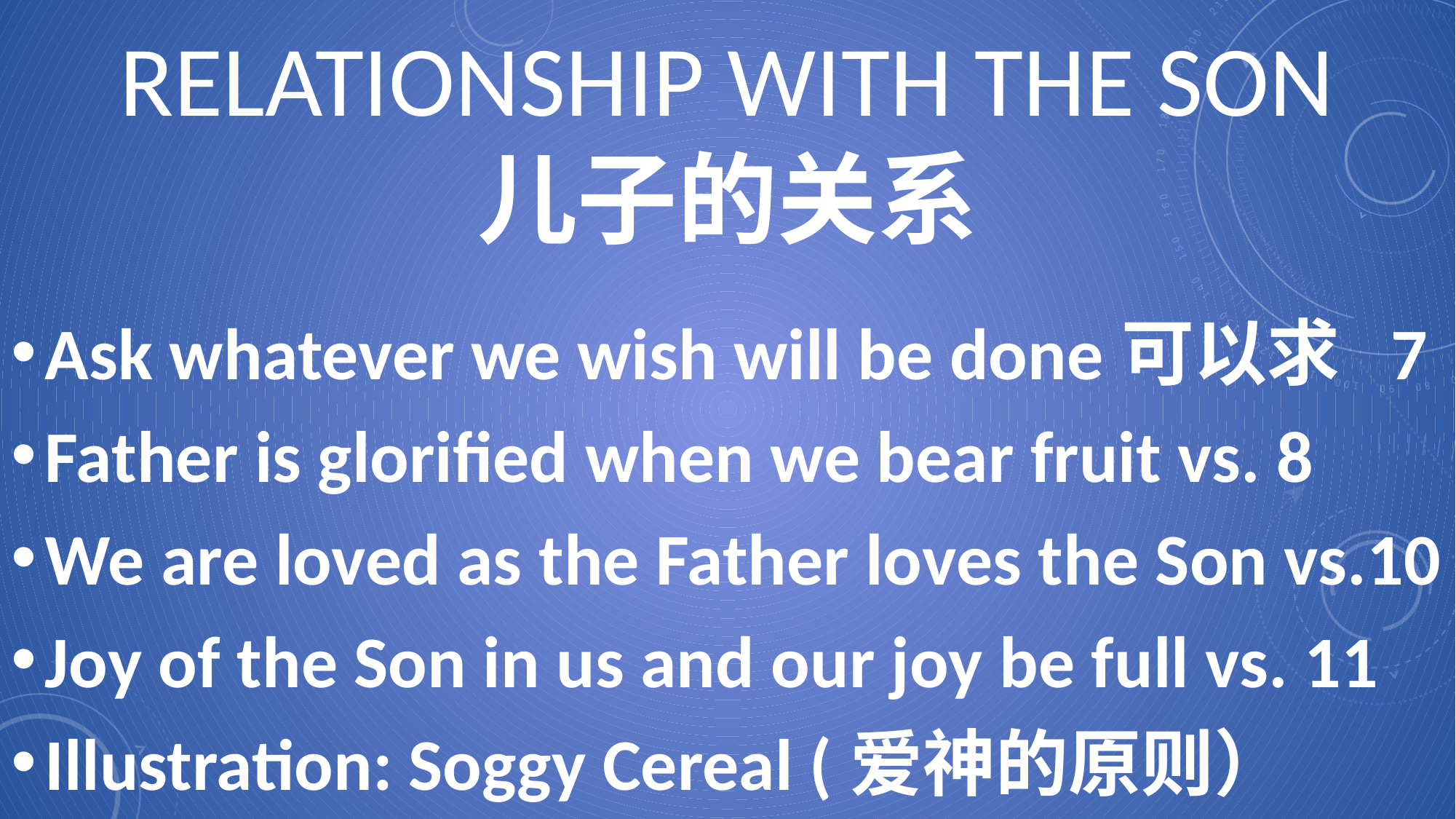

# RELATIONSHIP WITH THE SON 儿子的关系
Ask whatever we wish will be done可以求  7
Father is glorified when we bear fruit vs. 8
We are loved as the Father loves the Son vs.10
Joy of the Son in us and our joy be full vs. 11
Illustration: Soggy Cereal (爱神的原则）